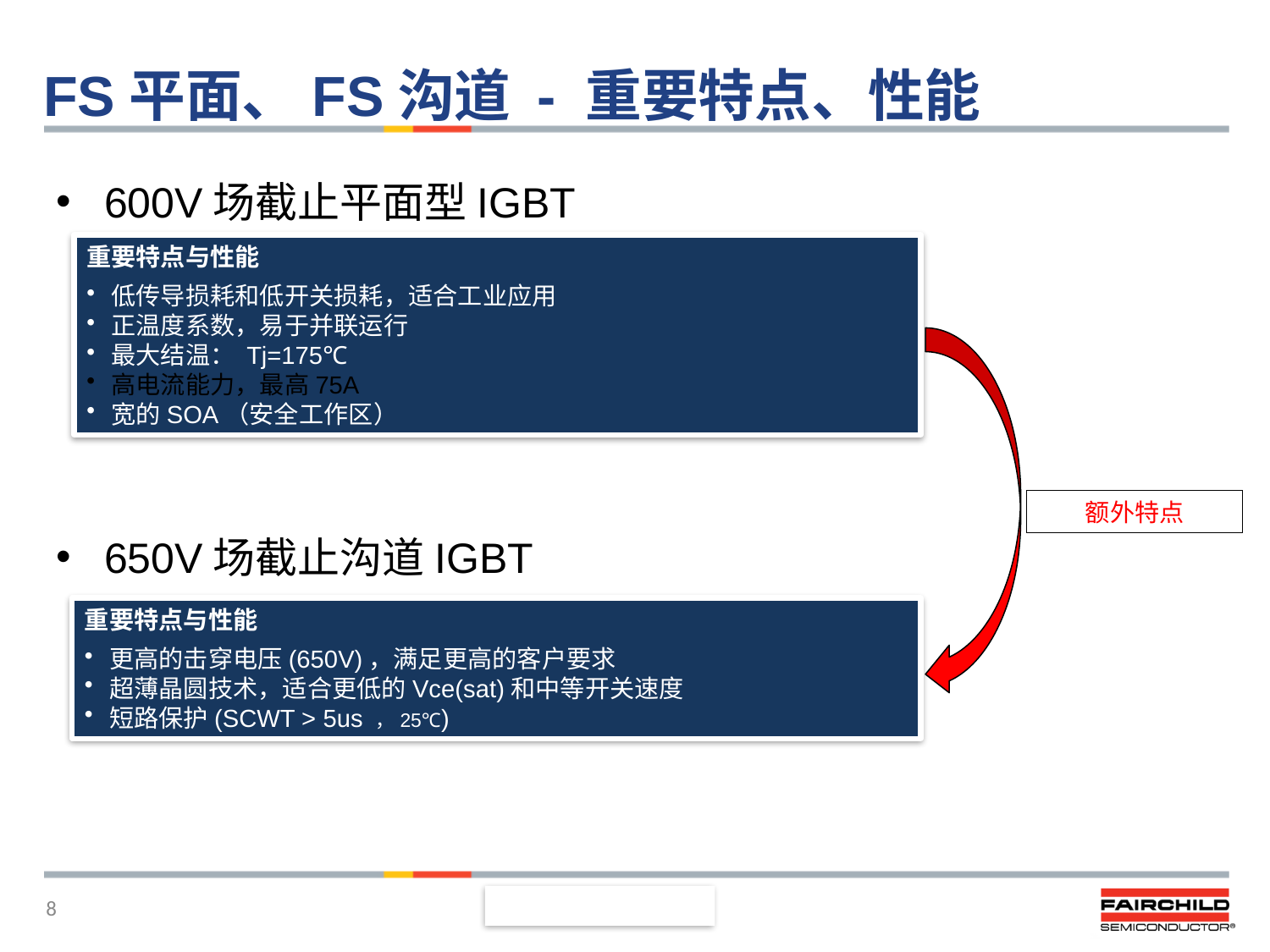

# FS平面、FS沟道 - 重要特点、性能
600V场截止平面型IGBT

650V场截止沟道IGBT
重要特点与性能
低传导损耗和低开关损耗，适合工业应用
正温度系数，易于并联运行
最大结温： Tj=175℃
高电流能力，最高75A
宽的SOA（安全工作区）

额外特点

重要特点与性能
更高的击穿电压(650V)，满足更高的客户要求
超薄晶圆技术，适合更低的Vce(sat)和中等开关速度
短路保护(SCWT > 5us ，25℃)